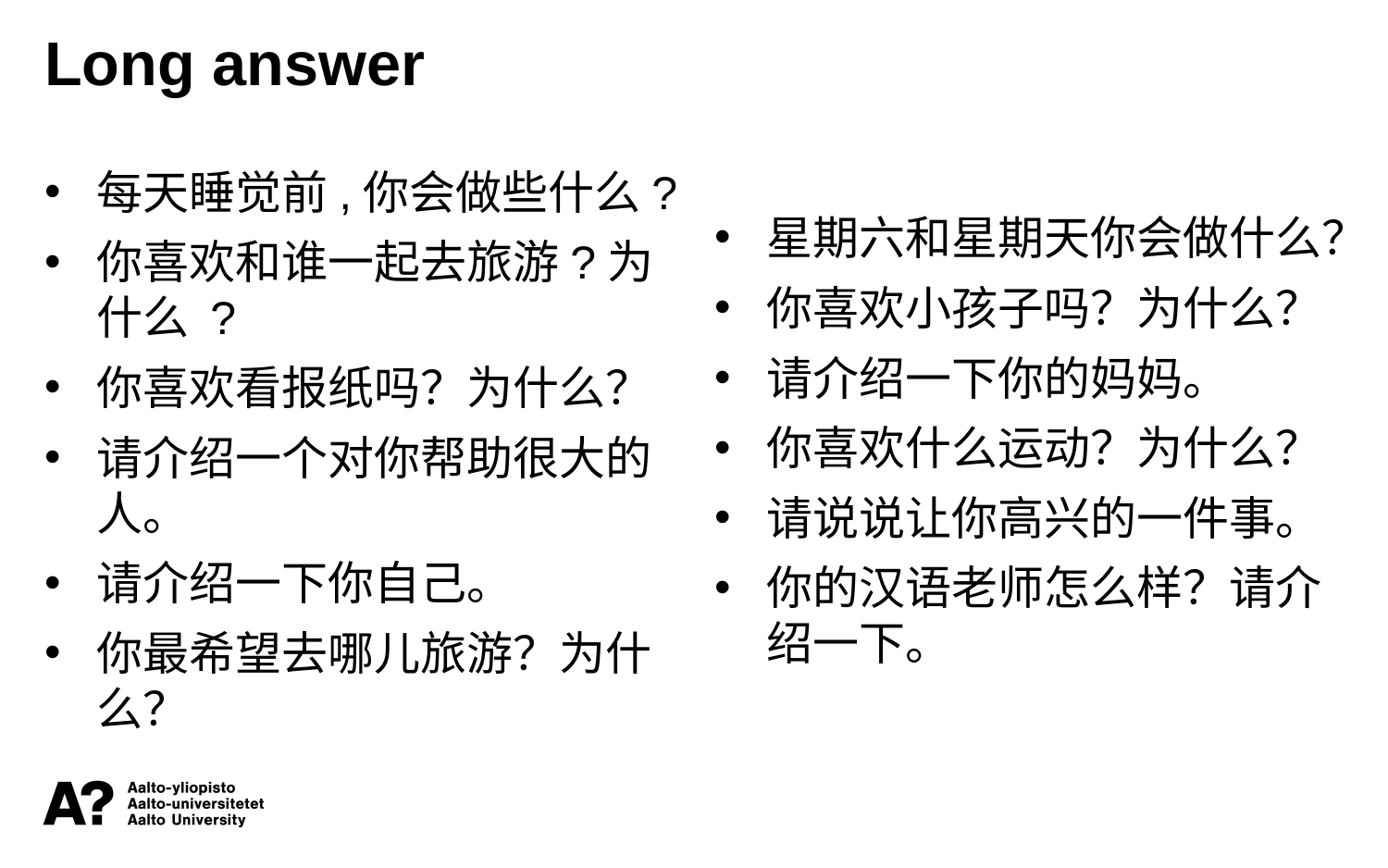

Long answer
每天睡觉前,你会做些什么?
你喜欢和谁一起去旅游?为什么 ?
你喜欢看报纸吗？为什么？
请介绍一个对你帮助很大的人。
请介绍一下你自己。
你最希望去哪儿旅游？为什么？

星期六和星期天你会做什么？
你喜欢小孩子吗？为什么？
请介绍一下你的妈妈。
你喜欢什么运动？为什么？
请说说让你高兴的一件事。
你的汉语老师怎么样？请介绍一下。